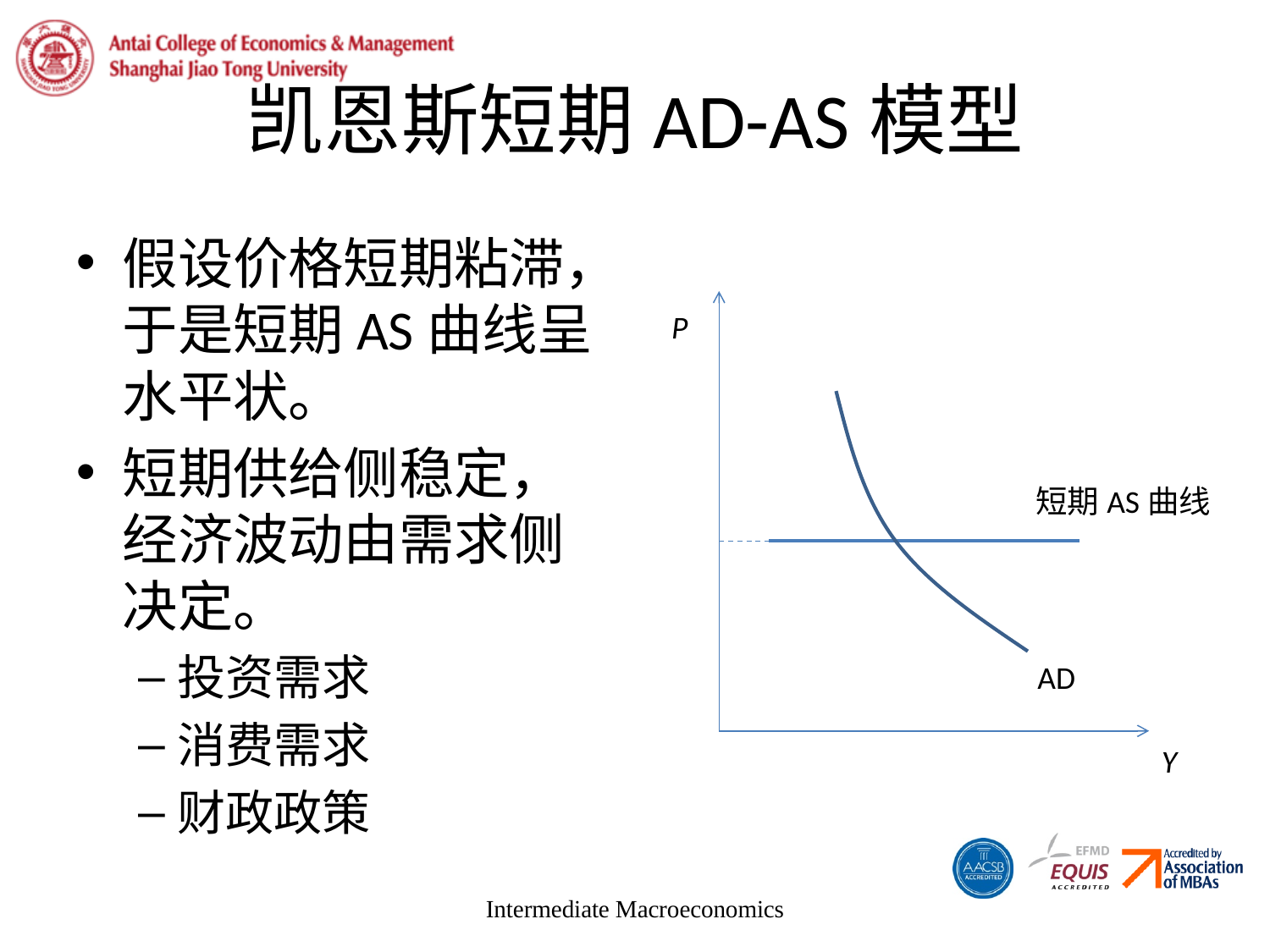

# 凯恩斯短期AD-AS模型
假设价格短期粘滞，于是短期AS曲线呈水平状。
短期供给侧稳定，经济波动由需求侧决定。
投资需求
消费需求
财政政策
P

短期AS曲线
AD
Y
Intermediate Macroeconomics